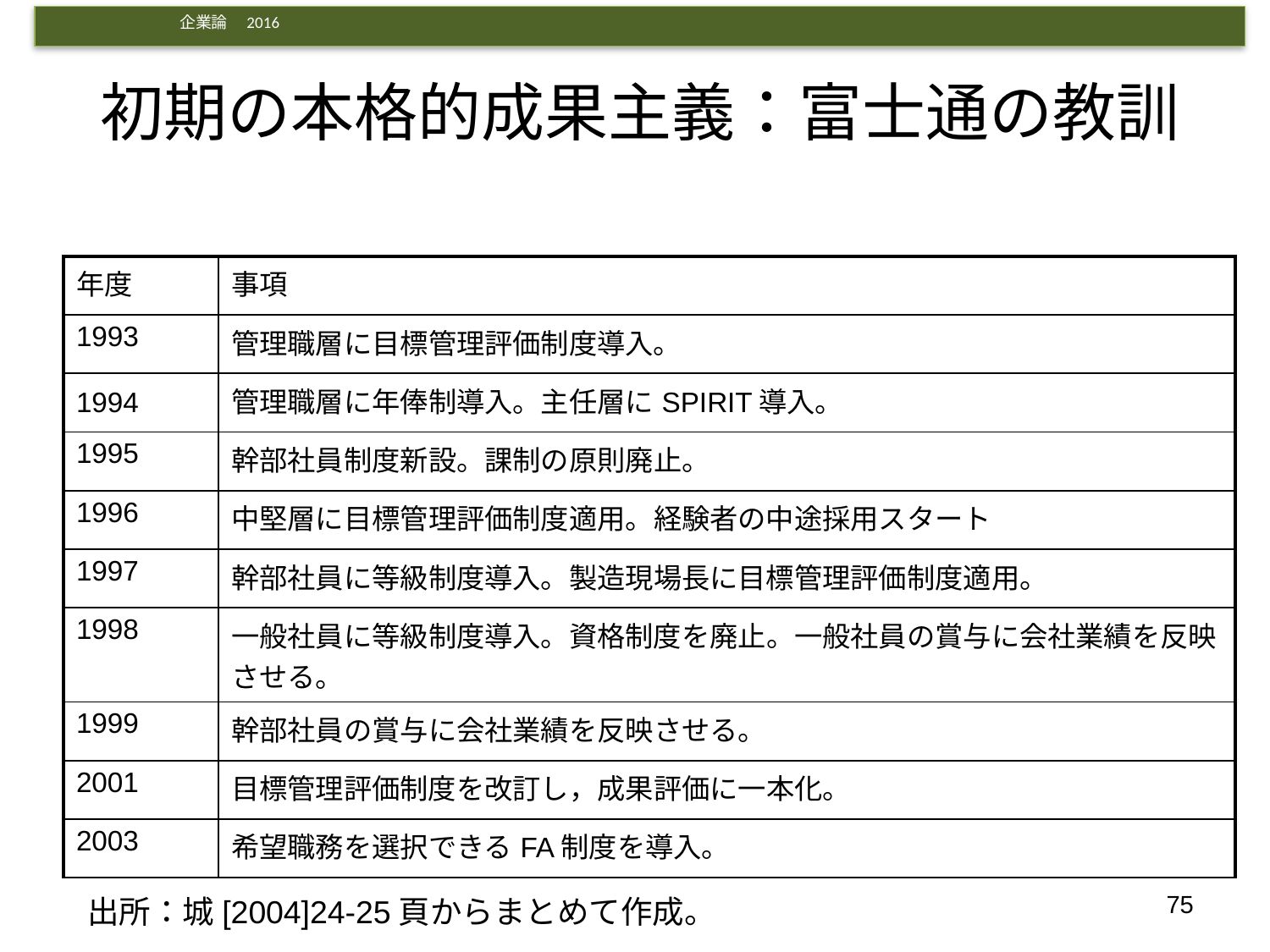

# 初期の本格的成果主義：富士通の教訓
| 年度 | 事項 |
| --- | --- |
| 1993 | 管理職層に目標管理評価制度導入。 |
| 1994 | 管理職層に年俸制導入。主任層にSPIRIT導入。 |
| 1995 | 幹部社員制度新設。課制の原則廃止。 |
| 1996 | 中堅層に目標管理評価制度適用。経験者の中途採用スタート |
| 1997 | 幹部社員に等級制度導入。製造現場長に目標管理評価制度適用。 |
| 1998 | 一般社員に等級制度導入。資格制度を廃止。一般社員の賞与に会社業績を反映させる。 |
| 1999 | 幹部社員の賞与に会社業績を反映させる。 |
| 2001 | 目標管理評価制度を改訂し，成果評価に一本化。 |
| 2003 | 希望職務を選択できるFA制度を導入。 |
75
出所：城[2004]24-25頁からまとめて作成。